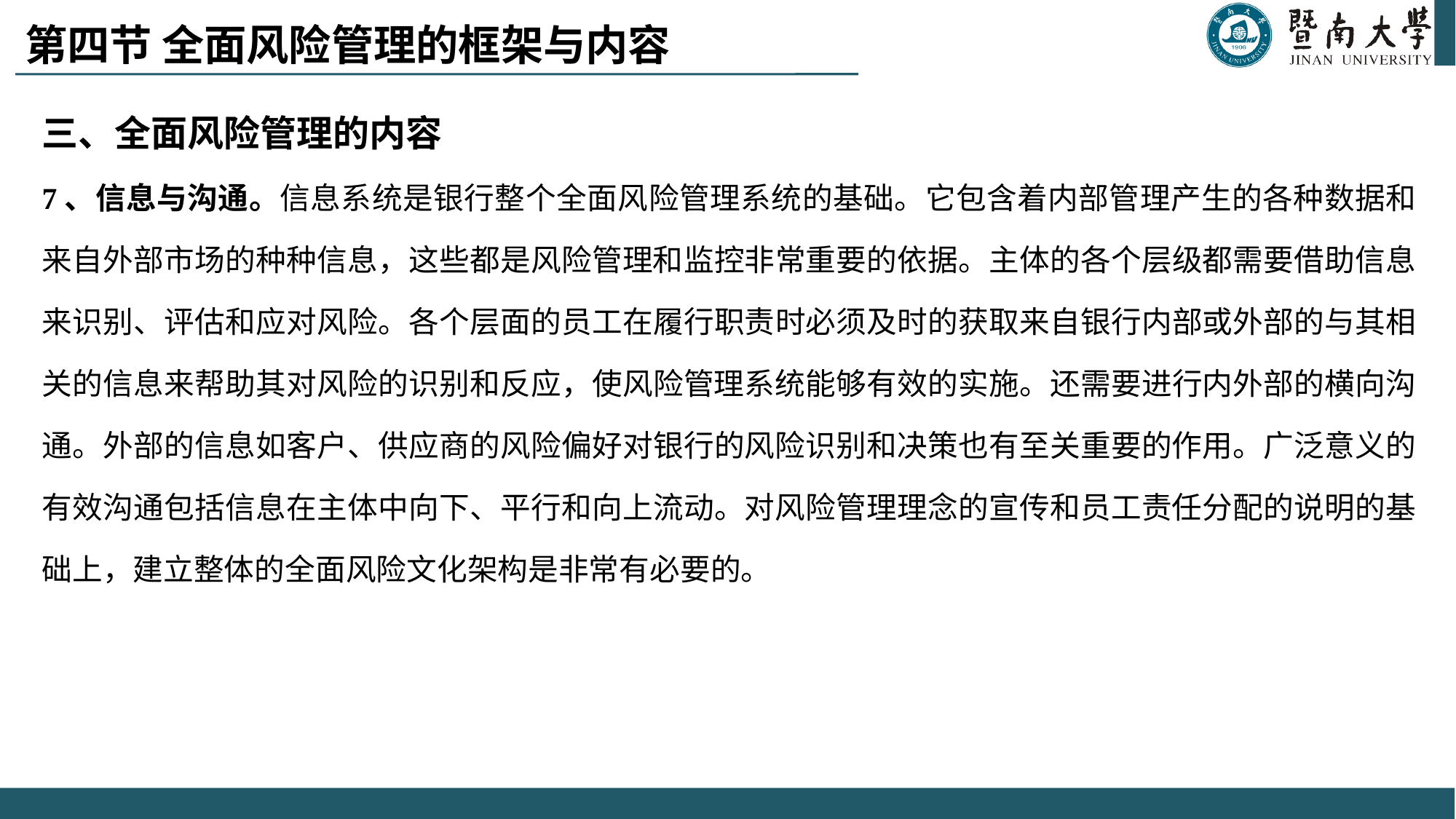

# 第四节 全面风险管理的框架与内容
三、全面风险管理的内容
7、信息与沟通。信息系统是银行整个全面风险管理系统的基础。它包含着内部管理产生的各种数据和来自外部市场的种种信息，这些都是风险管理和监控非常重要的依据。主体的各个层级都需要借助信息来识别、评估和应对风险。各个层面的员工在履行职责时必须及时的获取来自银行内部或外部的与其相关的信息来帮助其对风险的识别和反应，使风险管理系统能够有效的实施。还需要进行内外部的横向沟通。外部的信息如客户、供应商的风险偏好对银行的风险识别和决策也有至关重要的作用。广泛意义的有效沟通包括信息在主体中向下、平行和向上流动。对风险管理理念的宣传和员工责任分配的说明的基础上，建立整体的全面风险文化架构是非常有必要的。